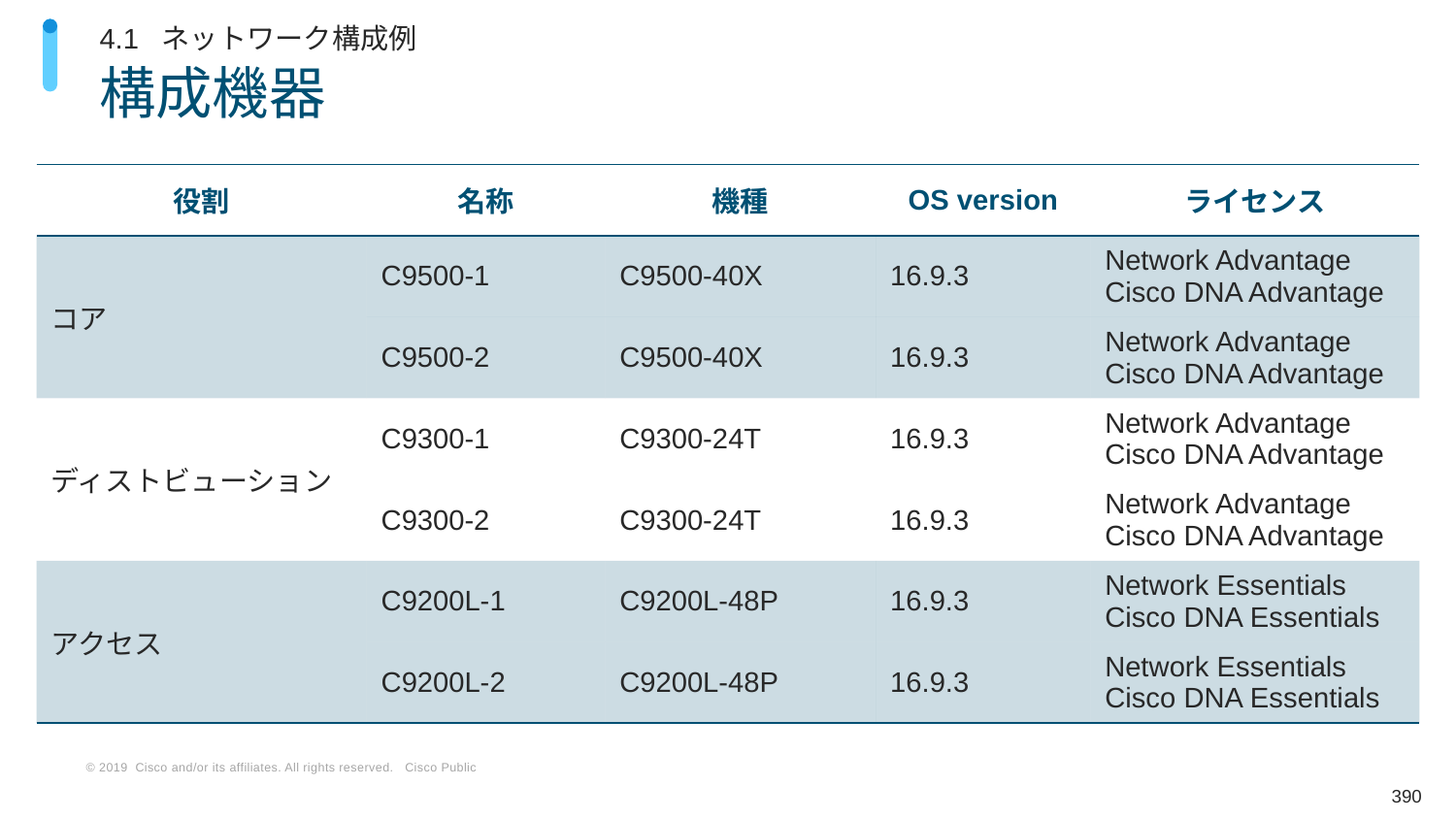

4.1  ネットワーク構成例
# 構成機器
| 役割 | 名称 | 機種 | OS version | ライセンス |
| --- | --- | --- | --- | --- |
| コア | C9500-1 | C9500-40X | 16.9.3 | Network Advantage Cisco DNA Advantage |
|  | C9500-2 | C9500-40X | 16.9.3 | Network Advantage Cisco DNA Advantage |
| ディストビューション | C9300-1 | C9300-24T | 16.9.3 | Network Advantage Cisco DNA Advantage |
|  | C9300-2 | C9300-24T | 16.9.3 | Network Advantage Cisco DNA Advantage |
| アクセス | C9200L-1 | C9200L-48P | 16.9.3 | Network Essentials Cisco DNA Essentials |
|  | C9200L-2 | C9200L-48P | 16.9.3 | Network Essentials Cisco DNA Essentials |
390